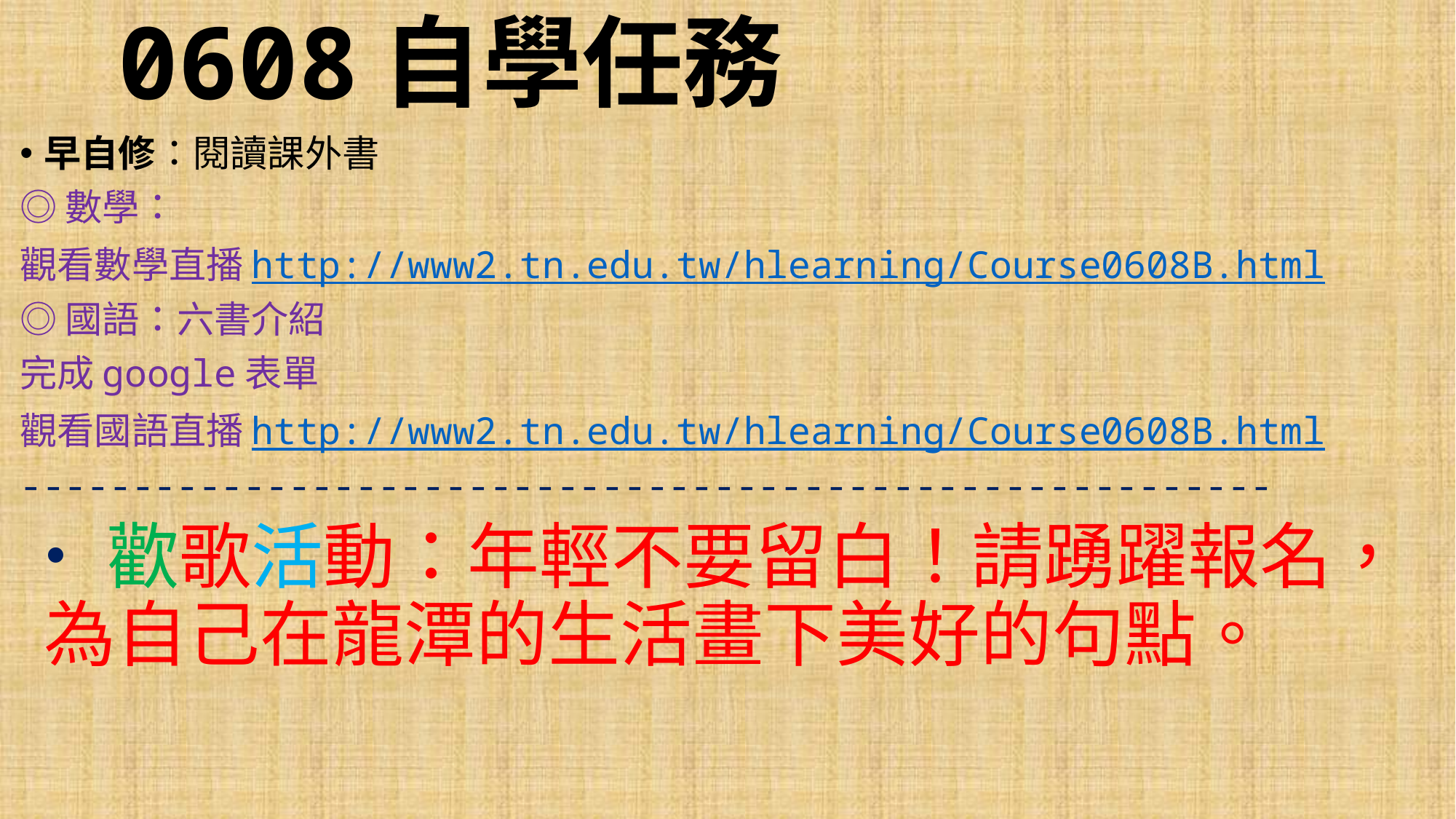

# 0608自學任務
早自修：閱讀課外書
◎數學：
觀看數學直播http://www2.tn.edu.tw/hlearning/Course0608B.html
◎國語：六書介紹
完成google表單
觀看國語直播http://www2.tn.edu.tw/hlearning/Course0608B.html
--------------------------------------------------------
‧歡歌活動：年輕不要留白！請踴躍報名，為自己在龍潭的生活畫下美好的句點。